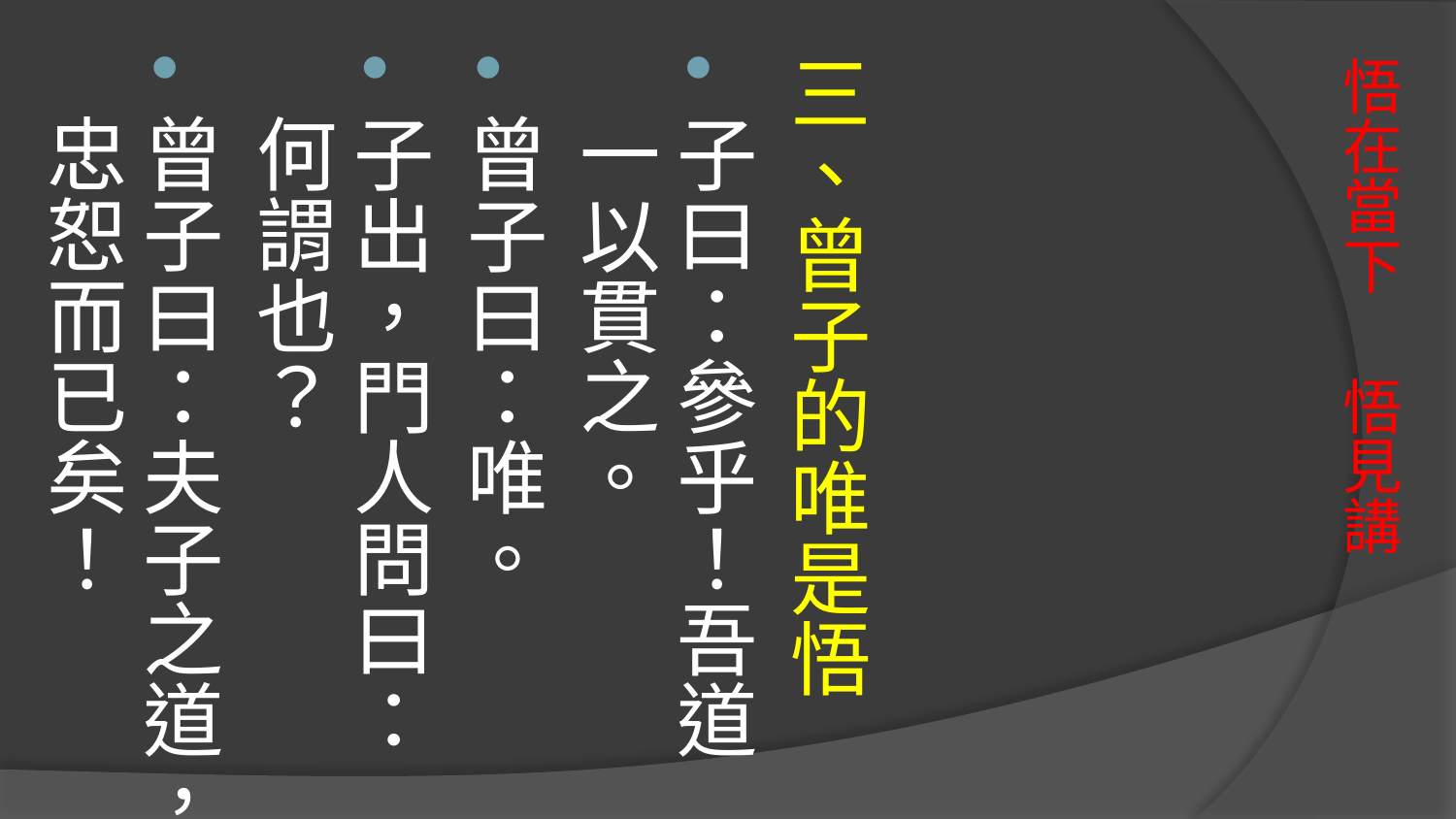

三、曾子的唯是悟
子曰：參乎！吾道一以貫之。
曾子曰：唯。
子出，門人問曰：何謂也？
曾子曰：夫子之道，忠恕而已矣！
# 悟在當下      悟見講